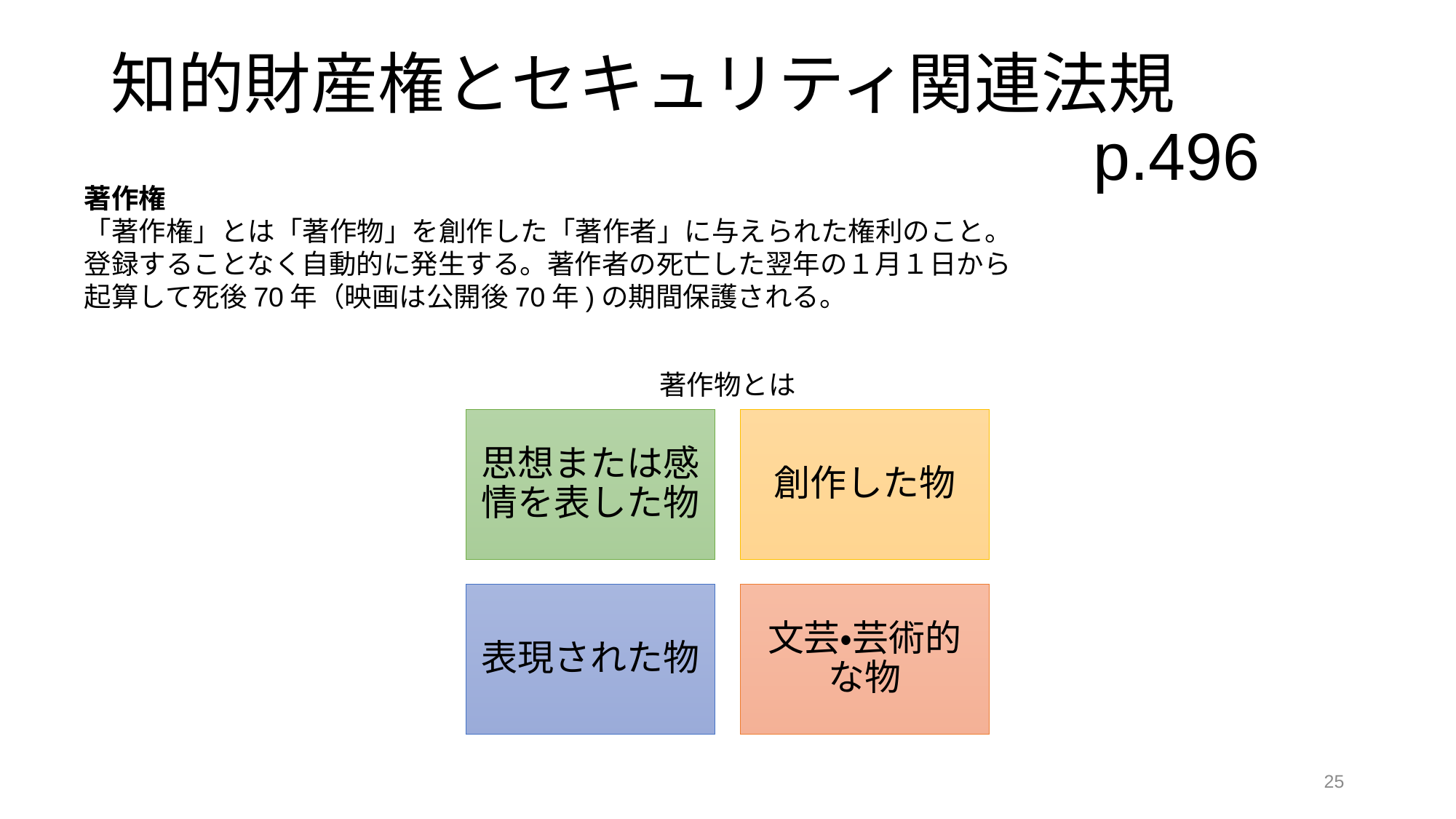

# 知的財産権とセキュリティ関連法規 p.496
著作権
「著作権」とは「著作物」を創作した「著作者」に与えられた権利のこと。
登録することなく自動的に発生する。著作者の死亡した翌年の１月１日から
起算して死後70年（映画は公開後70年)の期間保護される。
著作物とは
思想または感情を表した物
創作した物
表現された物
文芸・芸術的な物
25